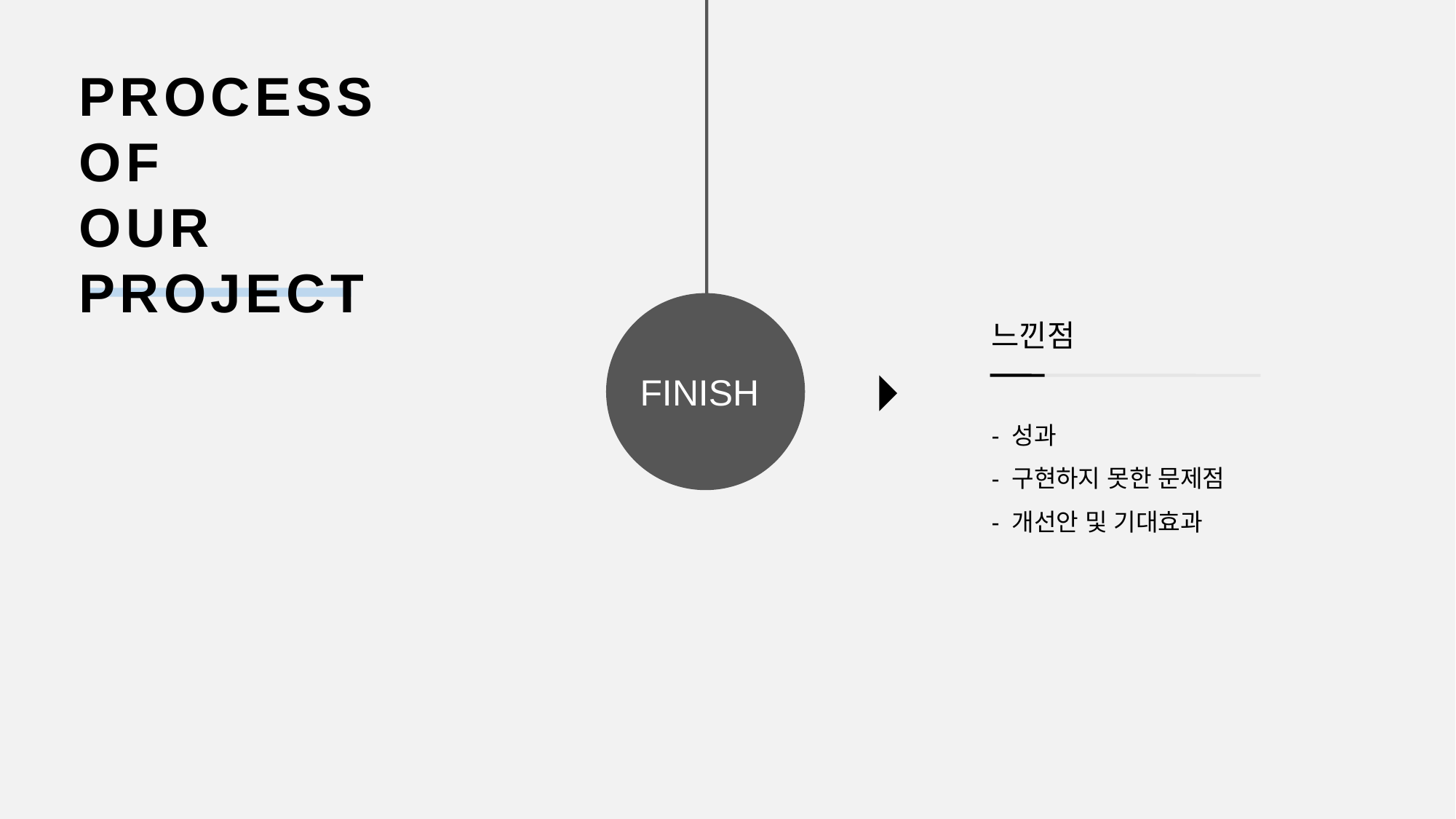

FINISH
PROCESS
OF
OUR
PROJECT

느낀점

- 성과
- 구현하지 못한 문제점
- 개선안 및 기대효과